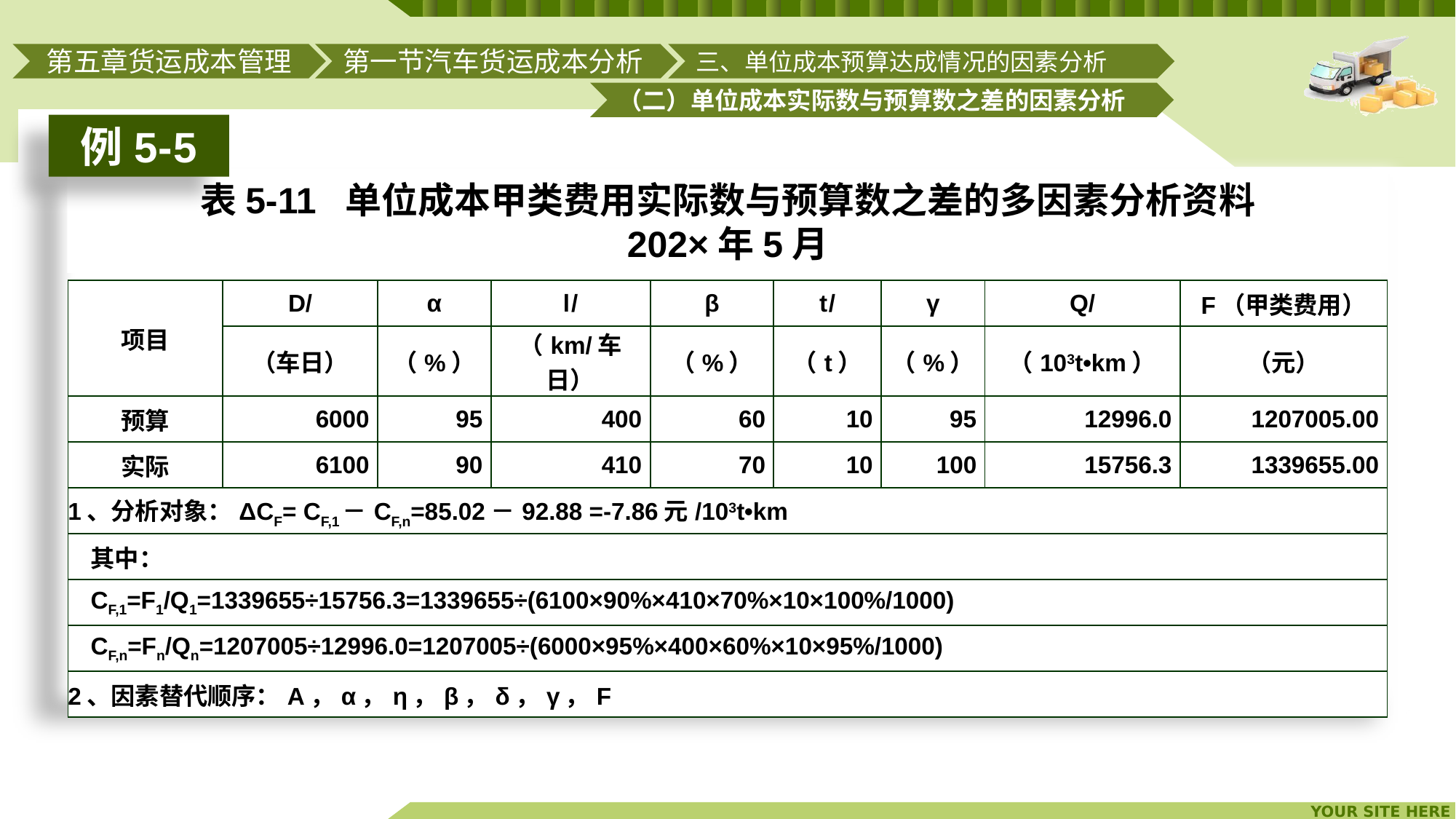

第一节汽车货运成本分析
三、单位成本预算达成情况的因素分析
第五章货运成本管理
（二）单位成本实际数与预算数之差的因素分析
例5-5
表5-11  单位成本甲类费用实际数与预算数之差的多因素分析资料
202×年5月
| 项目 | D/ | α | l/ | β | t/ | γ | Q/ | F（甲类费用） |
| --- | --- | --- | --- | --- | --- | --- | --- | --- |
|  | （车日） | （%） | （km/车日） | （%） | （t） | （%） | （103t•km） | （元） |
| 预算 | 6000 | 95 | 400 | 60 | 10 | 95 | 12996.0 | 1207005.00 |
| 实际 | 6100 | 90 | 410 | 70 | 10 | 100 | 15756.3 | 1339655.00 |
| 1、分析对象：ΔCF= CF,1－CF,n=85.02－92.88 =-7.86元/103t•km |  |  |  |  |  |  |  |  |
| 其中： |  |  |  |  |  |  |  |  |
| CF,1=F1/Q1=1339655÷15756.3=1339655÷(6100×90%×410×70%×10×100%/1000) |  |  |  |  |  |  |  |  |
| CF,n=Fn/Qn=1207005÷12996.0=1207005÷(6000×95%×400×60%×10×95%/1000) |  |  |  |  |  |  |  |  |
| 2、因素替代顺序：Α，α，η，β，δ，γ，F |  |  |  |  |  |  |  |  |